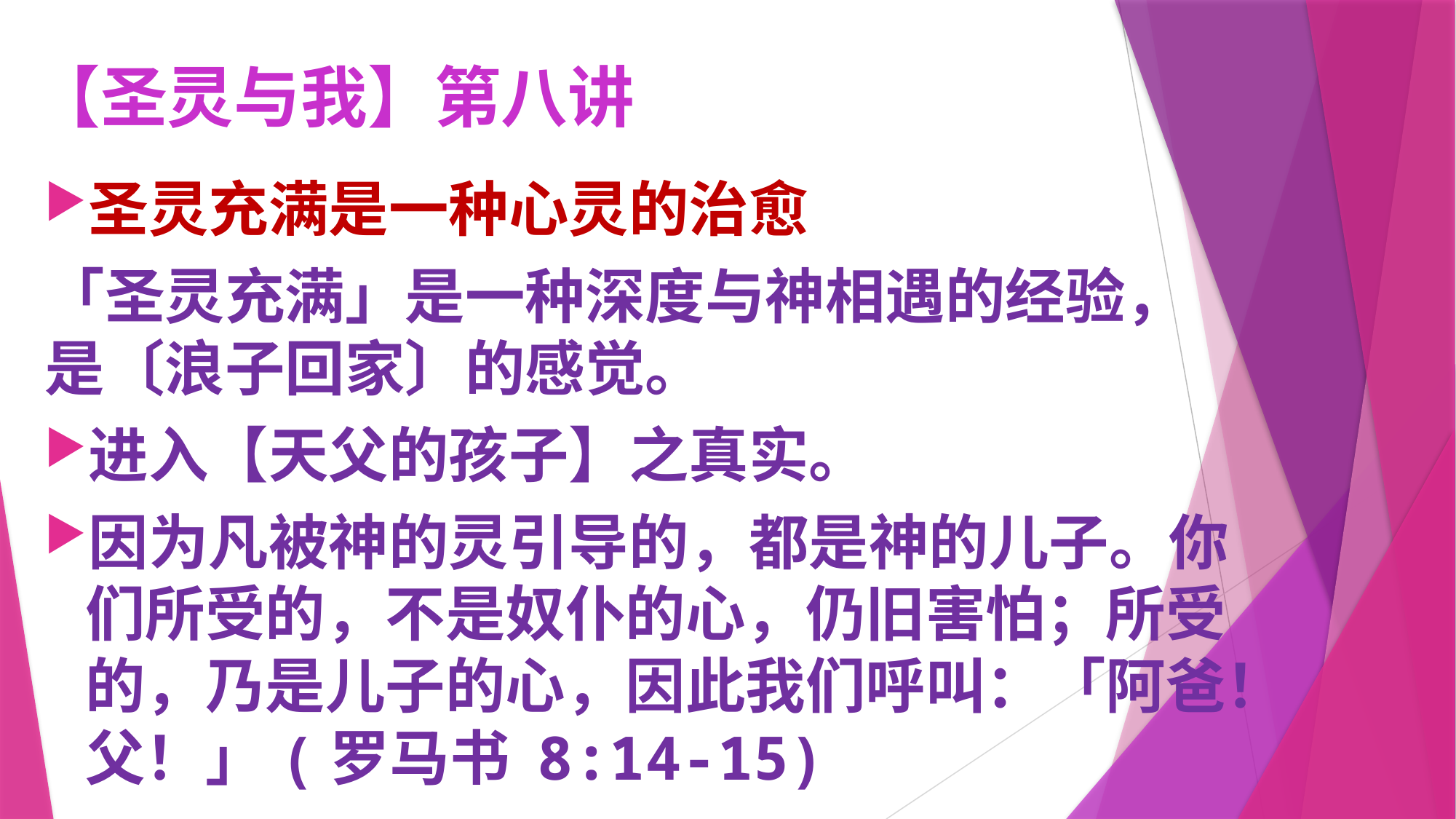

# 【圣灵与我】第八讲
圣灵充满是一种心灵的治愈
「圣灵充满」是一种深度与神相遇的经验，是〔浪子回家〕的感觉。
进入【天父的孩子】之真实。
因为凡被神的灵引导的，都是神的儿子。你们所受的，不是奴仆的心，仍旧害怕；所受的，乃是儿子的心，因此我们呼叫：「阿爸！父！」(罗马书 8:14-15)